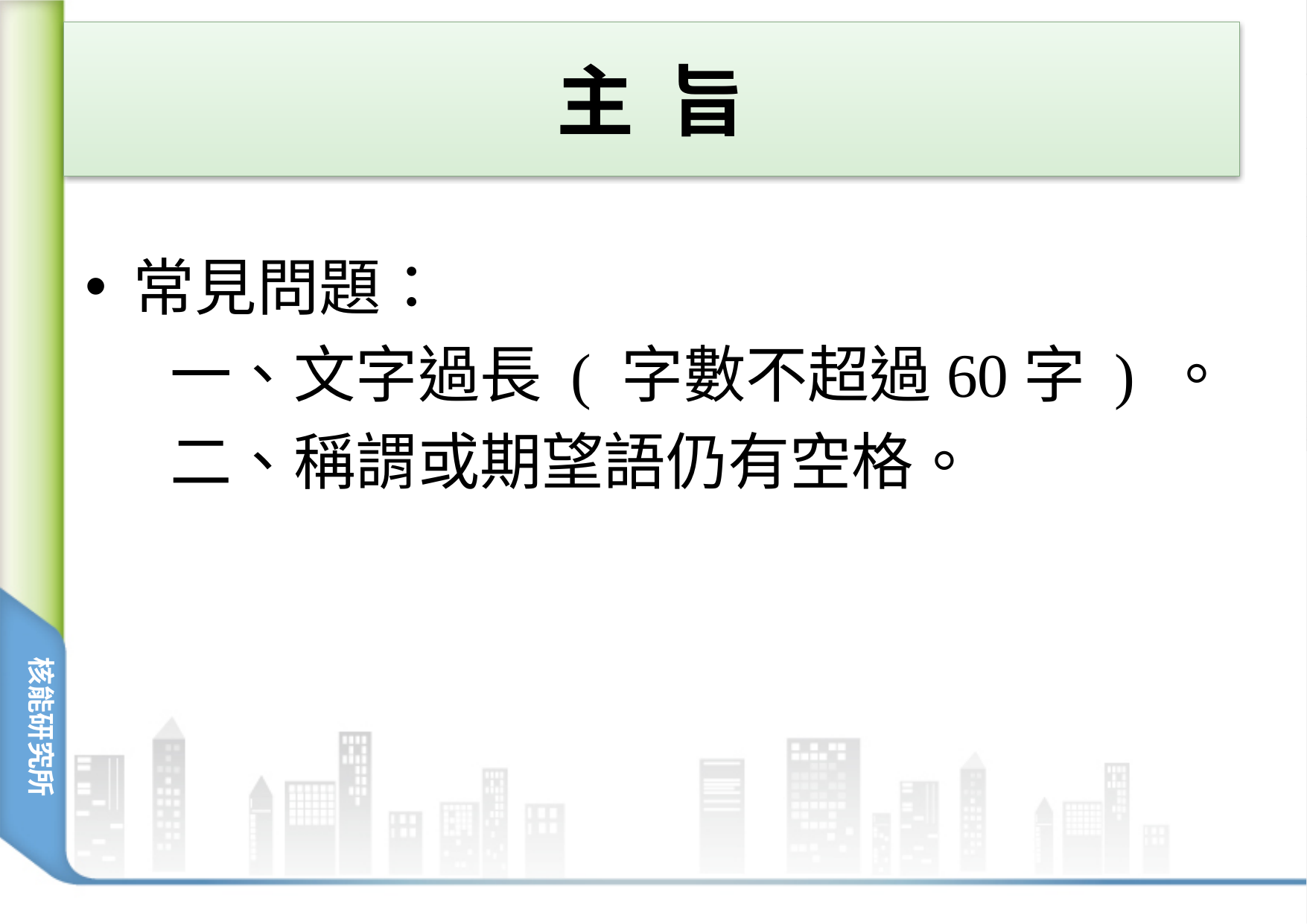

# 主  旨
常見問題：
     一、文字過長 ( 字數不超過60字 ) 。
     二、稱謂或期望語仍有空格。